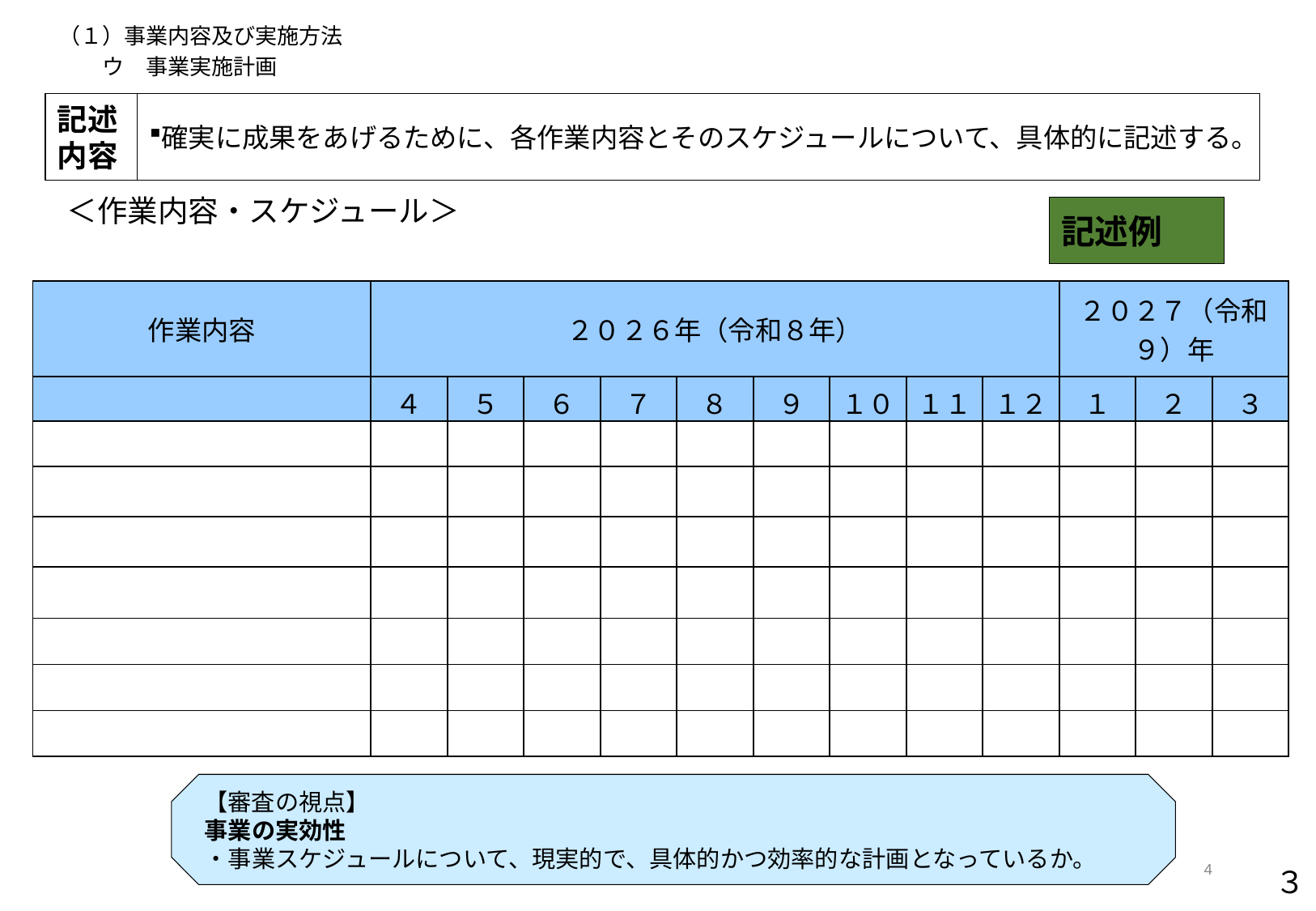

（１）事業内容及び実施方法
　　ウ　事業実施計画
確実に成果をあげるために、各作業内容とそのスケジュールについて、具体的に記述する。
記述
内容
＜作業内容・スケジュール＞
記述例
| 作業内容 | ２０２６年（令和８年） |  |  |  |  |  |  |  |  | ２０２７（令和９）年 |  |  |
| --- | --- | --- | --- | --- | --- | --- | --- | --- | --- | --- | --- | --- |
|  | ４ | ５ | ６ | ７ | ８ | ９ | １０ | １１ | １２ | １ | ２ | ３ |
|  |  |  |  |  |  |  |  |  |  |  |  |  |
|  |  |  |  |  |  |  |  |  |  |  |  |  |
|  |  |  |  |  |  |  |  |  |  |  |  |  |
|  |  |  |  |  |  |  |  |  |  |  |  |  |
|  |  |  |  |  |  |  |  |  |  |  |  |  |
|  |  |  |  |  |  |  |  |  |  |  |  |  |
|  |  |  |  |  |  |  |  |  |  |  |  |  |
【審査の視点】
事業の実効性
・事業スケジュールについて、現実的で、具体的かつ効率的な計画となっているか。
4
３